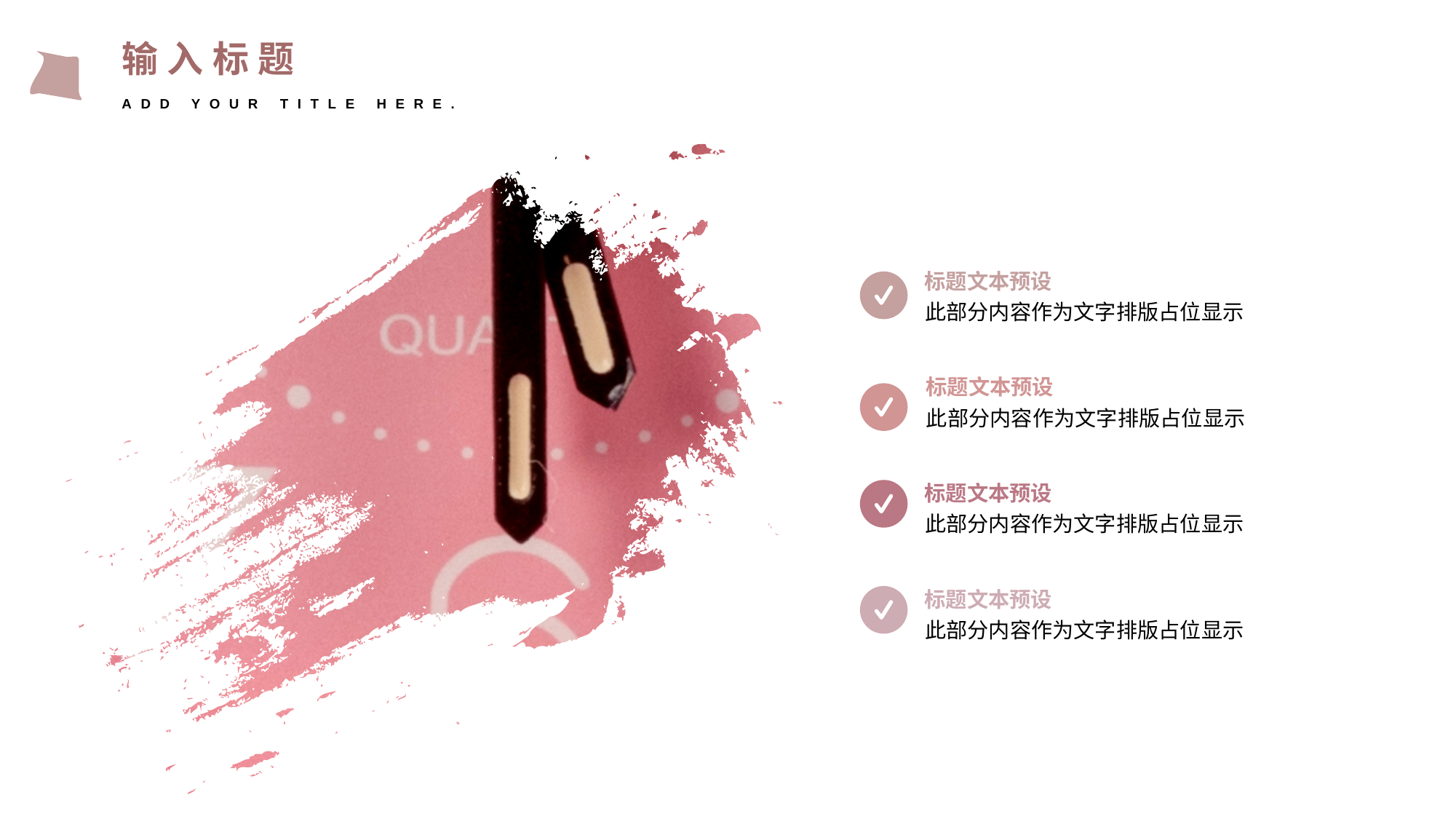

输入标题
ADD YOUR TITLE HERE.

标题文本预设
此部分内容作为文字排版占位显示

标题文本预设
此部分内容作为文字排版占位显示

标题文本预设
此部分内容作为文字排版占位显示

标题文本预设
此部分内容作为文字排版占位显示